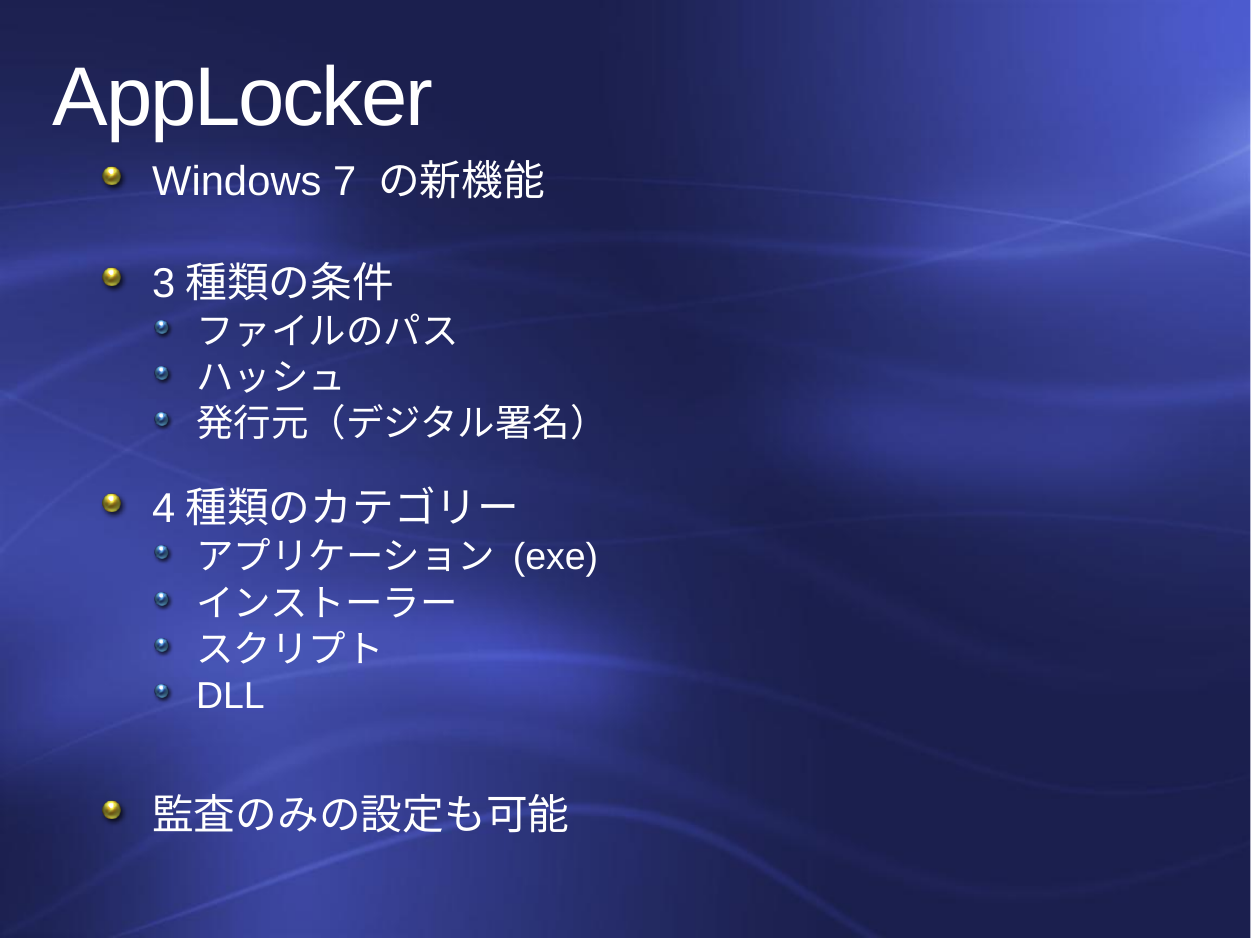

# AppLocker
Windows 7 の新機能
3種類の条件
ファイルのパス
ハッシュ
発行元（デジタル署名）
4種類のカテゴリー
アプリケーション (exe)
インストーラー
スクリプト
DLL

監査のみの設定も可能